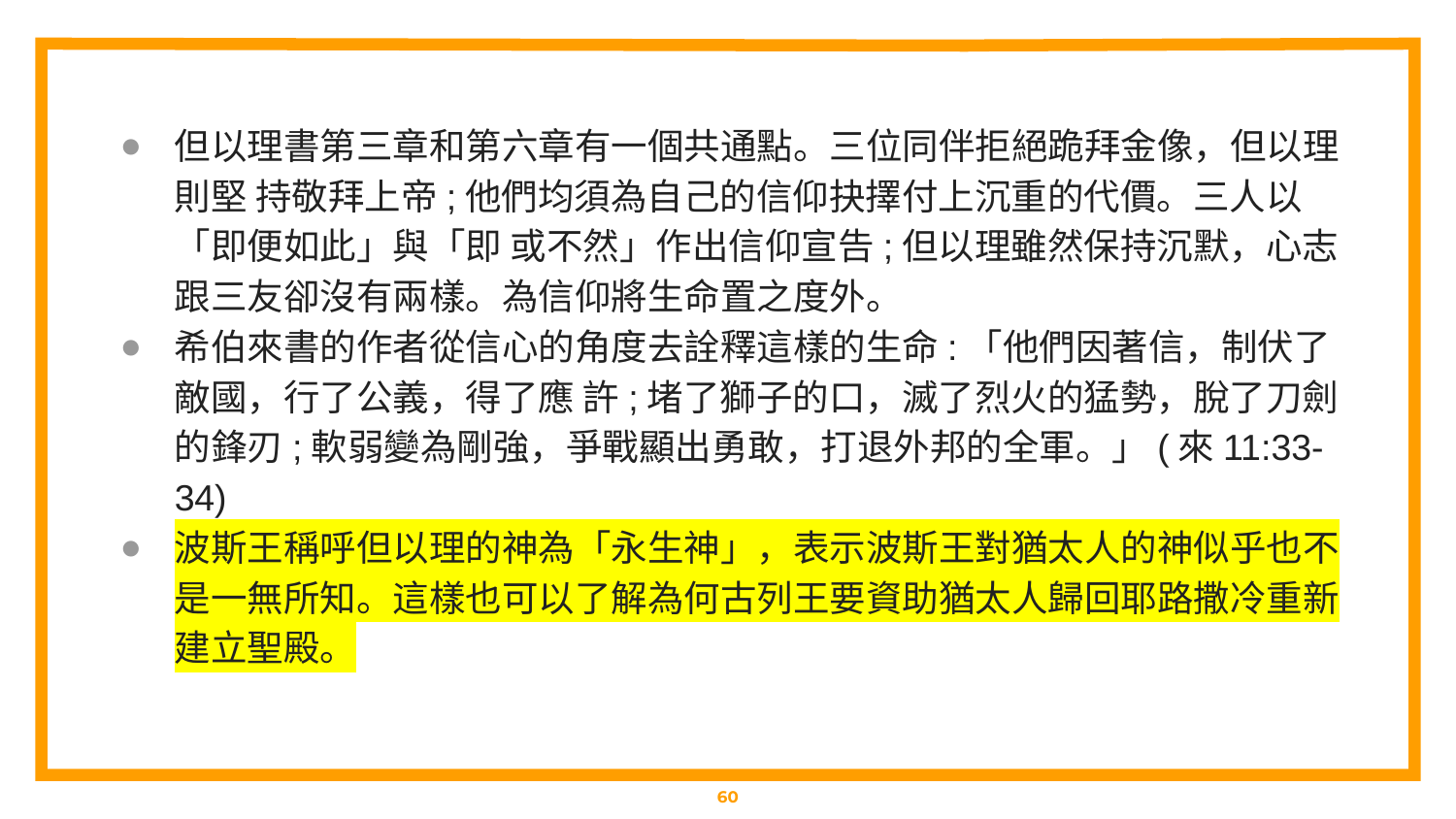

但以理書第三章和第六章有一個共通點。三位同伴拒絕跪拜金像，但以理則堅 持敬拜上帝;他們均須為自己的信仰抉擇付上沉重的代價。三人以「即便如此」與「即 或不然」作出信仰宣告;但以理雖然保持沉默，心志跟三友卻沒有兩樣。為信仰將生命置之度外。
希伯來書的作者從信心的角度去詮釋這樣的生命:「他們因著信，制伏了敵國，行了公義，得了應 許;堵了獅子的口，滅了烈火的猛勢，脫了刀劍的鋒刃;軟弱變為剛強，爭戰顯出勇敢，打退外邦的全軍。」(來11:33-34)
波斯王稱呼但以理的神為「永生神」，表示波斯王對猶太人的神似乎也不是一無所知。這樣也可以了解為何古列王要資助猶太人歸回耶路撒冷重新建立聖殿。
60